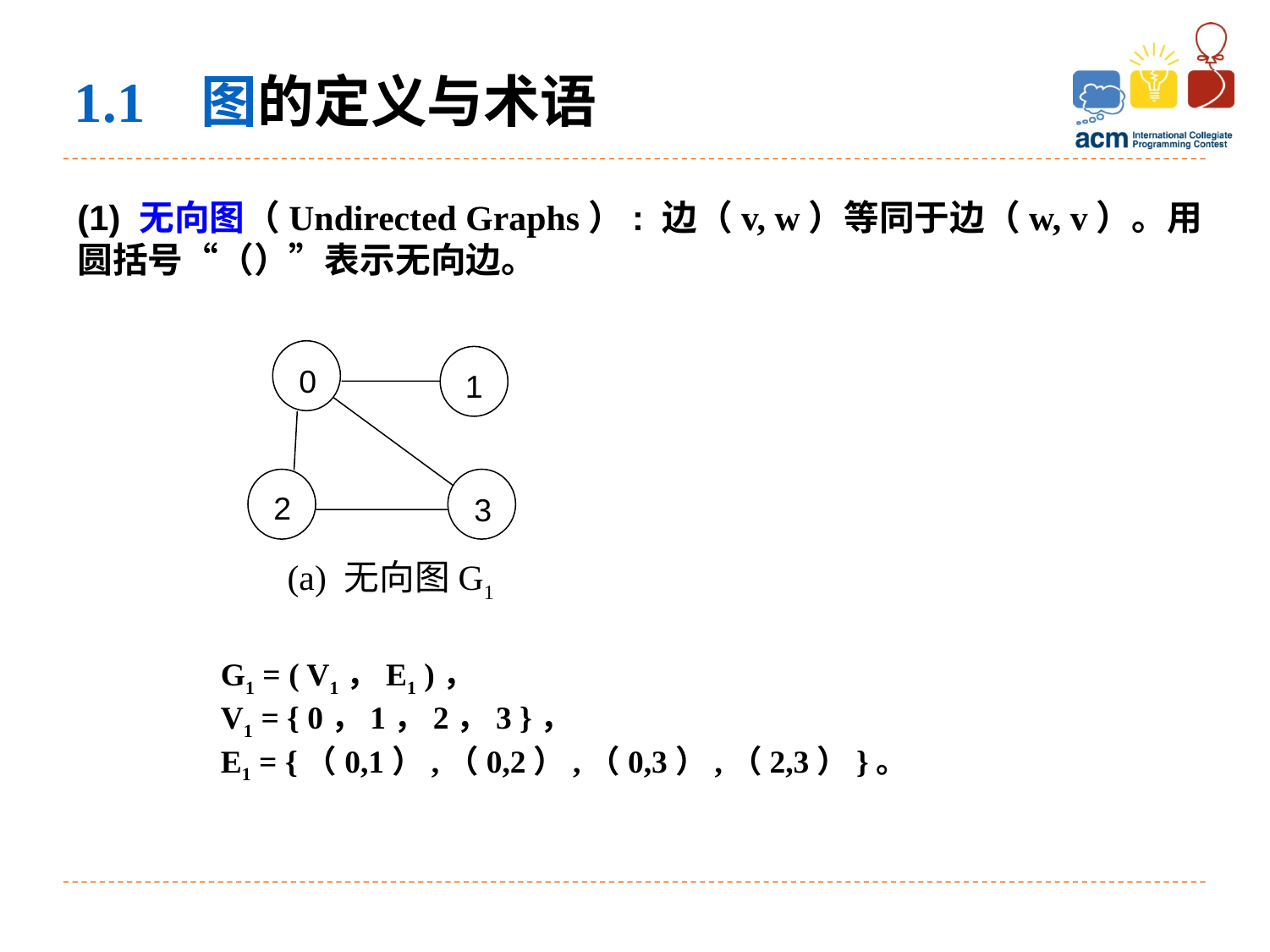

1.1   图的定义与术语
(1) 无向图（Undirected Graphs）: 边（v, w）等同于边（w, v）。用圆括号“（）”表示无向边。

0
1

2
3

(a) 无向图G1
G1 = ( V1，E1 )，
V1 = { 0，1，2，3 }，
E1 = {（0,1）,（0,2）,（0,3）,（2,3）}。